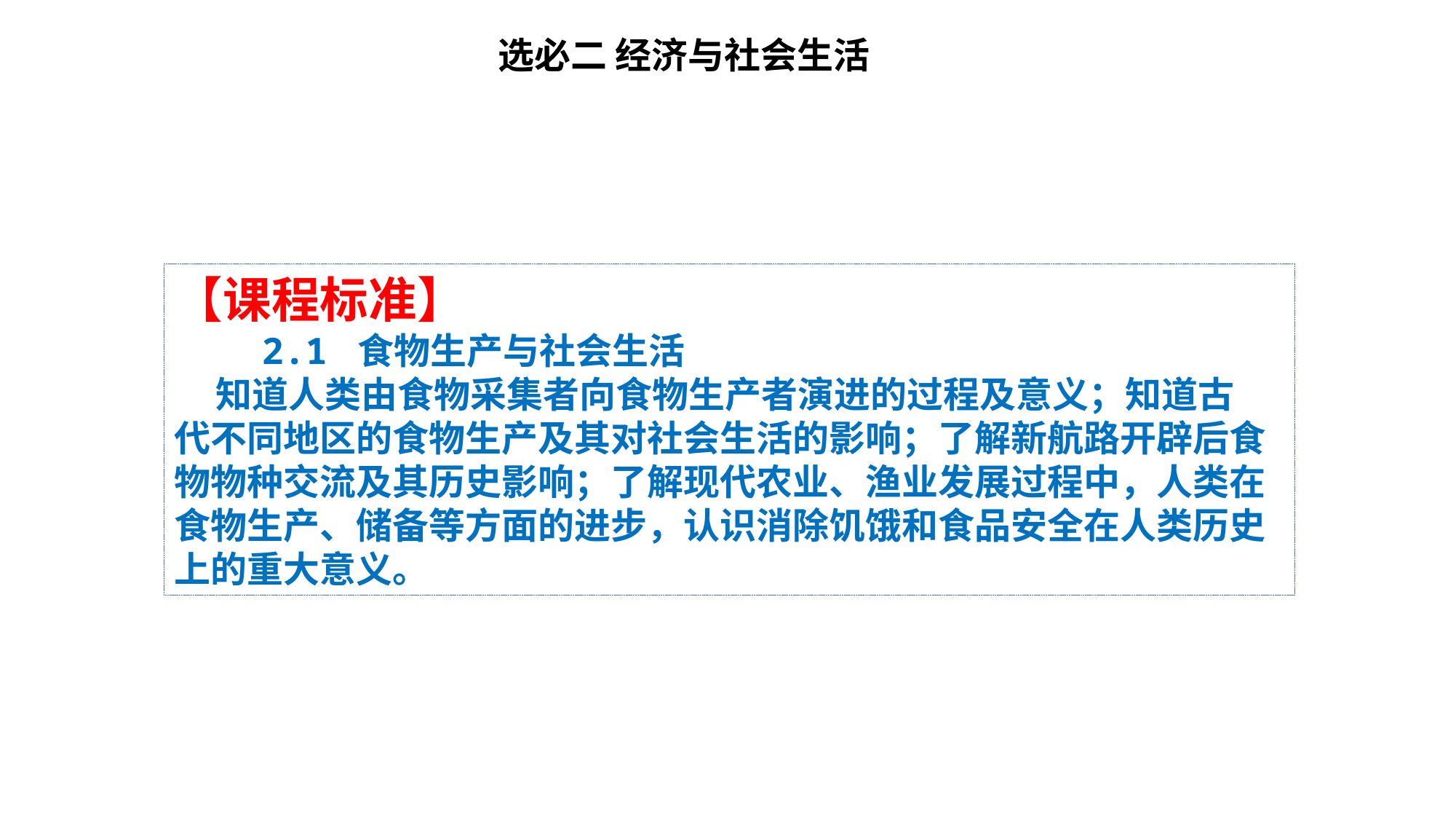

选必二 经济与社会生活
【课程标准】
    2.1 食物生产与社会生活
    知道人类由食物采集者向食物生产者演进的过程及意义；知道古
代不同地区的食物生产及其对社会生活的影响；了解新航路开辟后食
物物种交流及其历史影响；了解现代农业、渔业发展过程中，人类在
食物生产、储备等方面的进步，认识消除饥饿和食品安全在人类历史
上的重大意义。